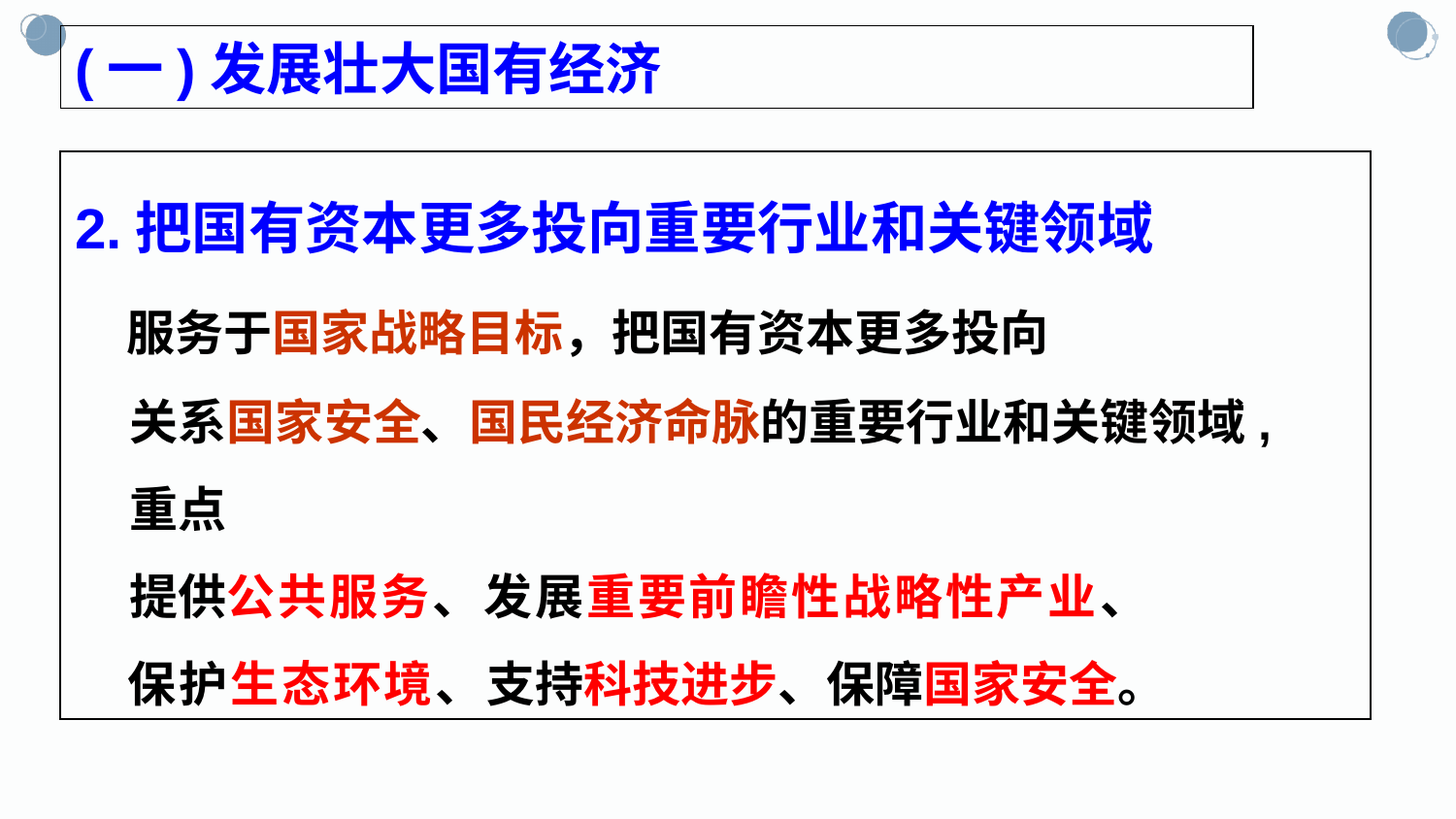

(一)发展壮大国有经济
2.把国有资本更多投向重要行业和关键领域
   服务于国家战略目标，把国有资本更多投向
    关系国家安全、国民经济命脉的重要行业和关键领域,
    重点
    提供公共服务、发展重要前瞻性战略性产业、
   保护生态环境、支持科技进步、保障国家安全。